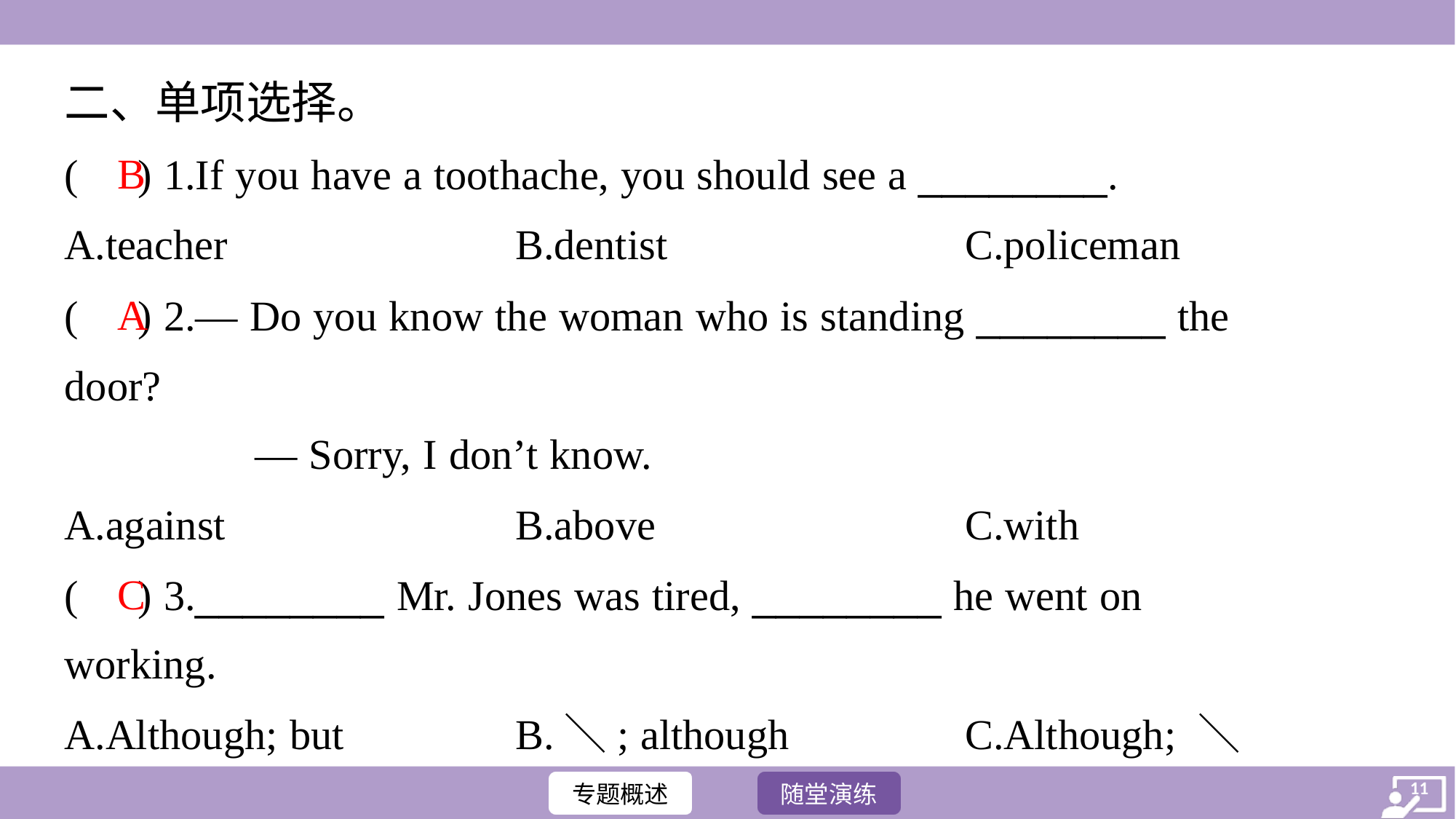

二、单项选择。
B
(     ) 1.If you have a toothache, you should see a ________.
A.teacher	B.dentist	C.policeman
(     ) 2.— Do you know the woman who is standing ________ the
door?
— Sorry, I don’t know.
A
A.against	B.above	C.with
(     ) 3.________ Mr. Jones was tired, ________ he went on
working.
C
A.Although; but	B.＼; although	C.Although; ＼